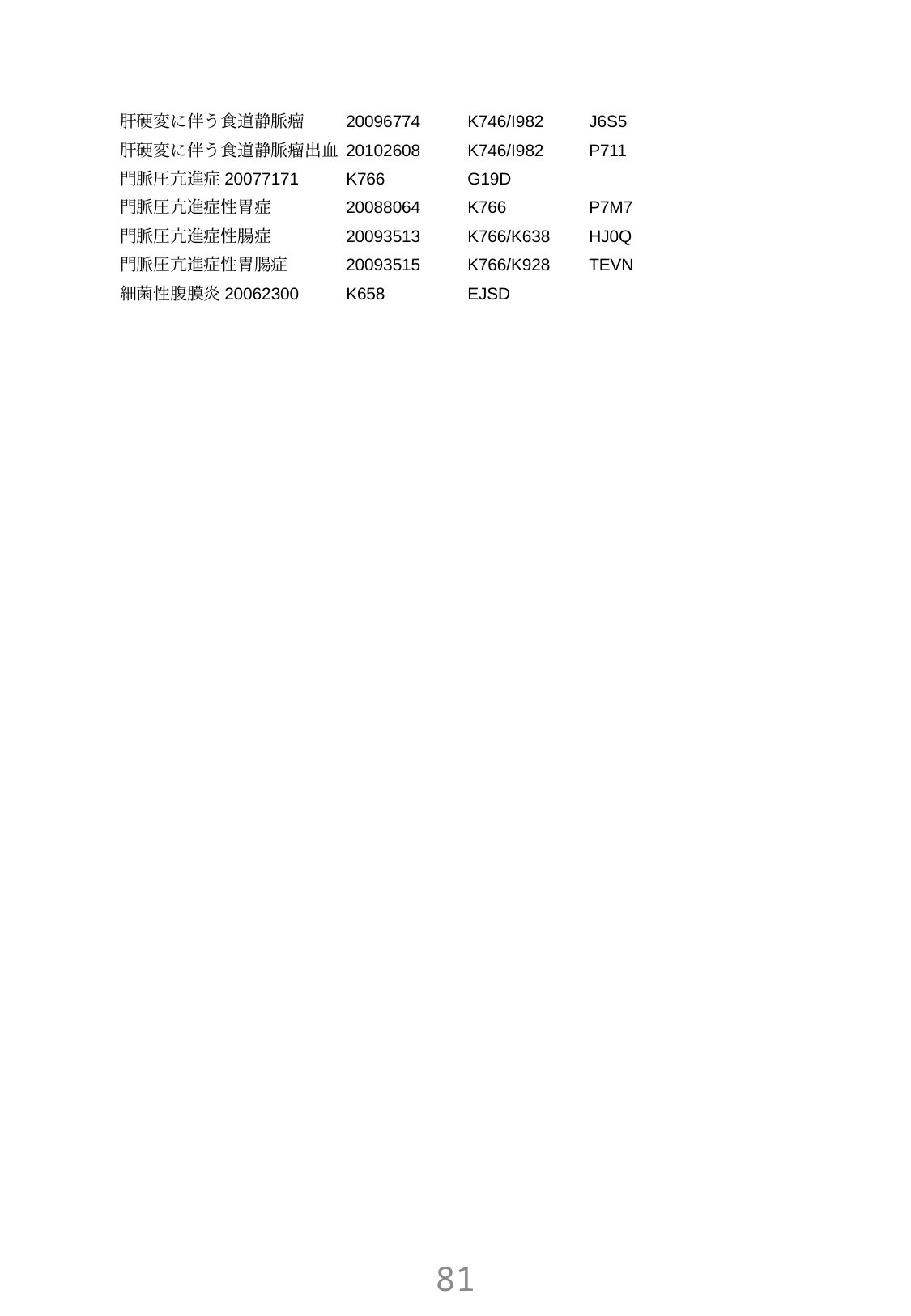

肝硬変に伴う食道静脈瘤	20096774	K746/I982　	J6S5
肝硬変に伴う食道静脈瘤出血	20102608	K746/I982　	P711
門脈圧亢進症	20077171	K766	G19D
門脈圧亢進症性胃症	20088064	K766	P7M7
門脈圧亢進症性腸症	20093513	K766/K638	HJ0Q
門脈圧亢進症性胃腸症	20093515	K766/K928	TEVN
細菌性腹膜炎	20062300	K658	EJSD
81